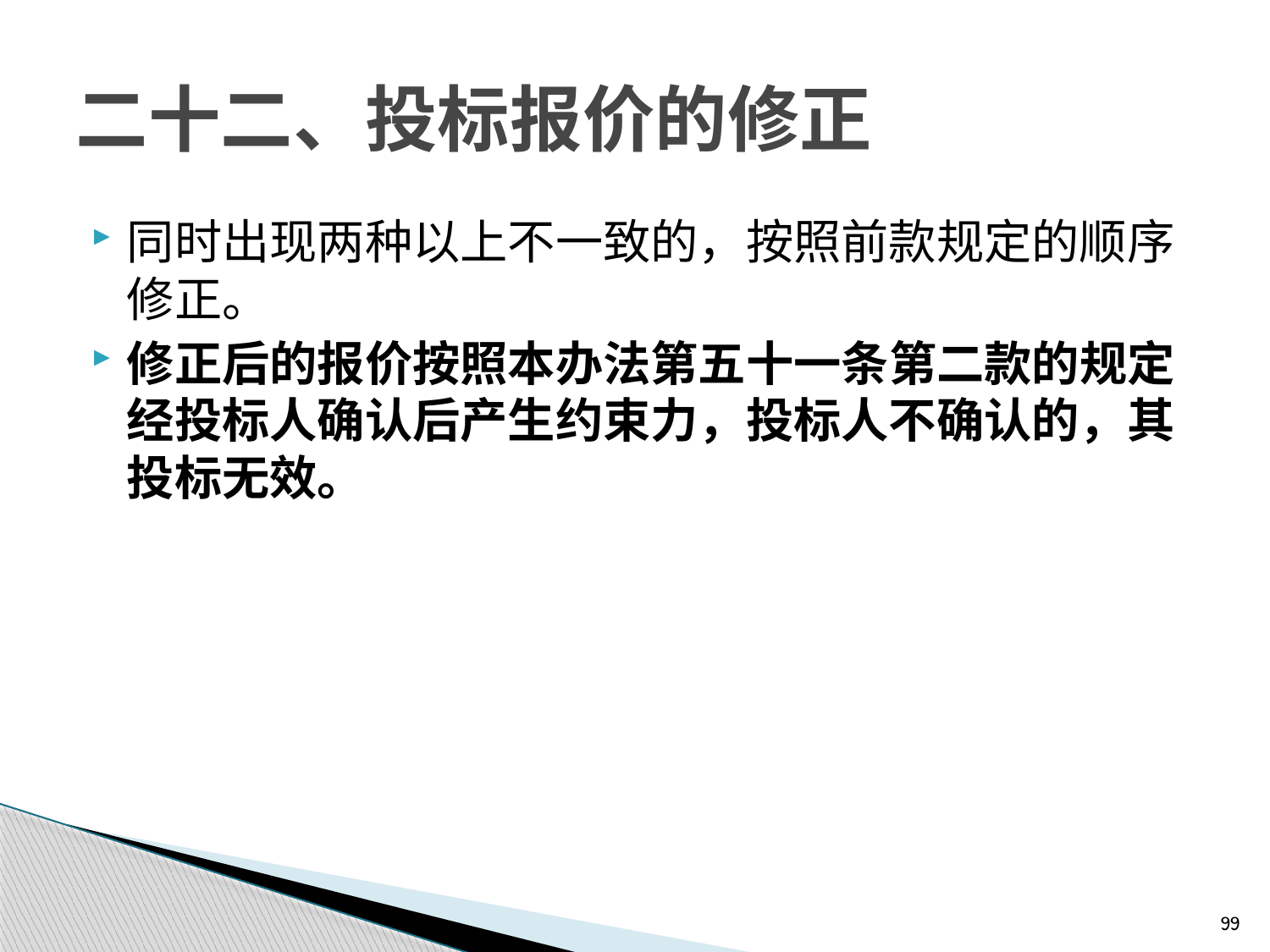

# 二十二、投标报价的修正
同时出现两种以上不一致的，按照前款规定的顺序修正。
修正后的报价按照本办法第五十一条第二款的规定经投标人确认后产生约束力，投标人不确认的，其投标无效。
99